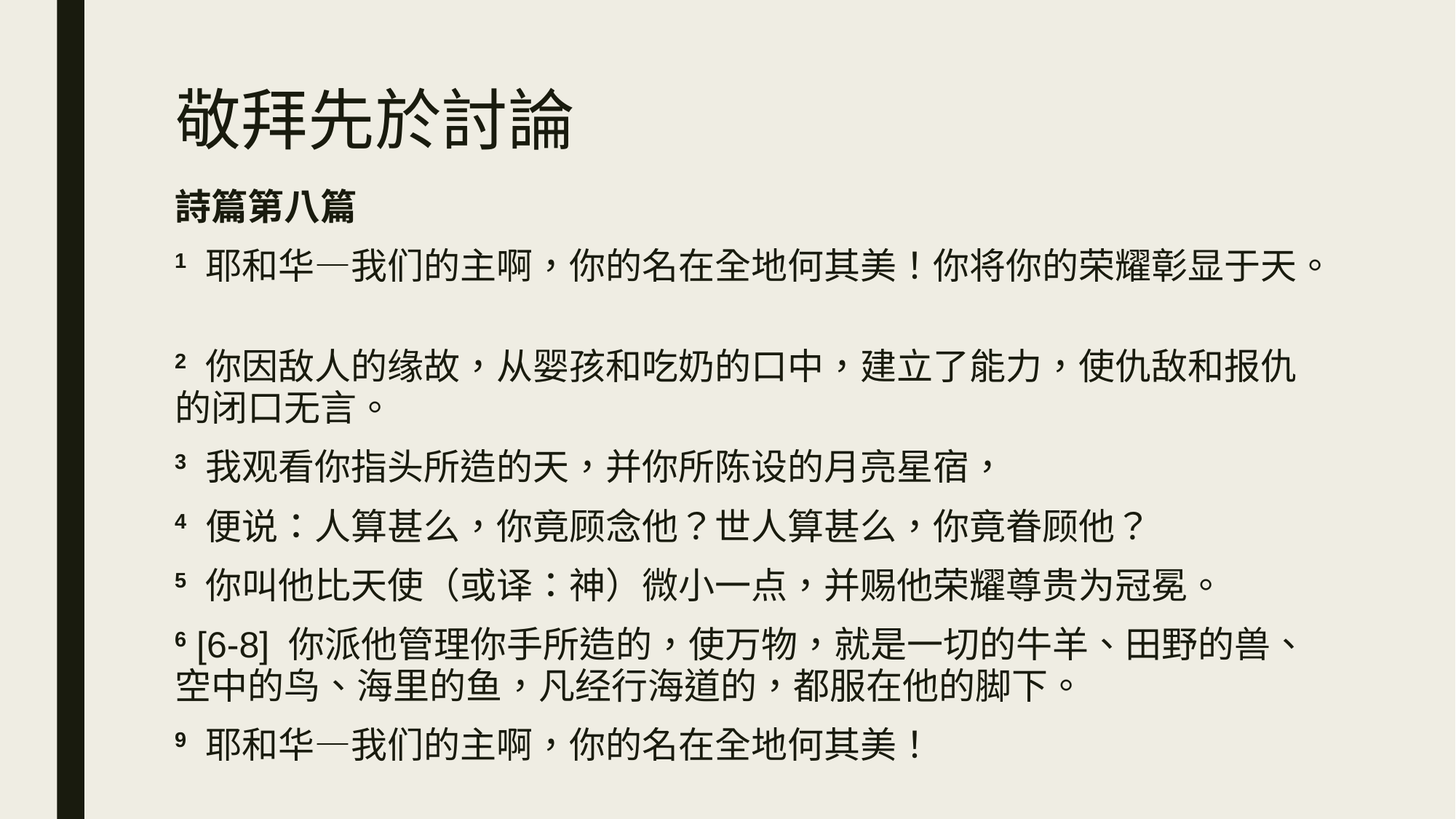

# 敬拜先於討論
詩篇第八篇
1 耶和华―我们的主啊，你的名在全地何其美！你将你的荣耀彰显于天。
2 你因敌人的缘故，从婴孩和吃奶的口中，建立了能力，使仇敌和报仇的闭口无言。
3 我观看你指头所造的天，并你所陈设的月亮星宿，
4 便说：人算甚么，你竟顾念他？世人算甚么，你竟眷顾他？
5 你叫他比天使（或译：神）微小一点，并赐他荣耀尊贵为冠冕。
6 [6-8] 你派他管理你手所造的，使万物，就是一切的牛羊、田野的兽、空中的鸟、海里的鱼，凡经行海道的，都服在他的脚下。
9 耶和华―我们的主啊，你的名在全地何其美！